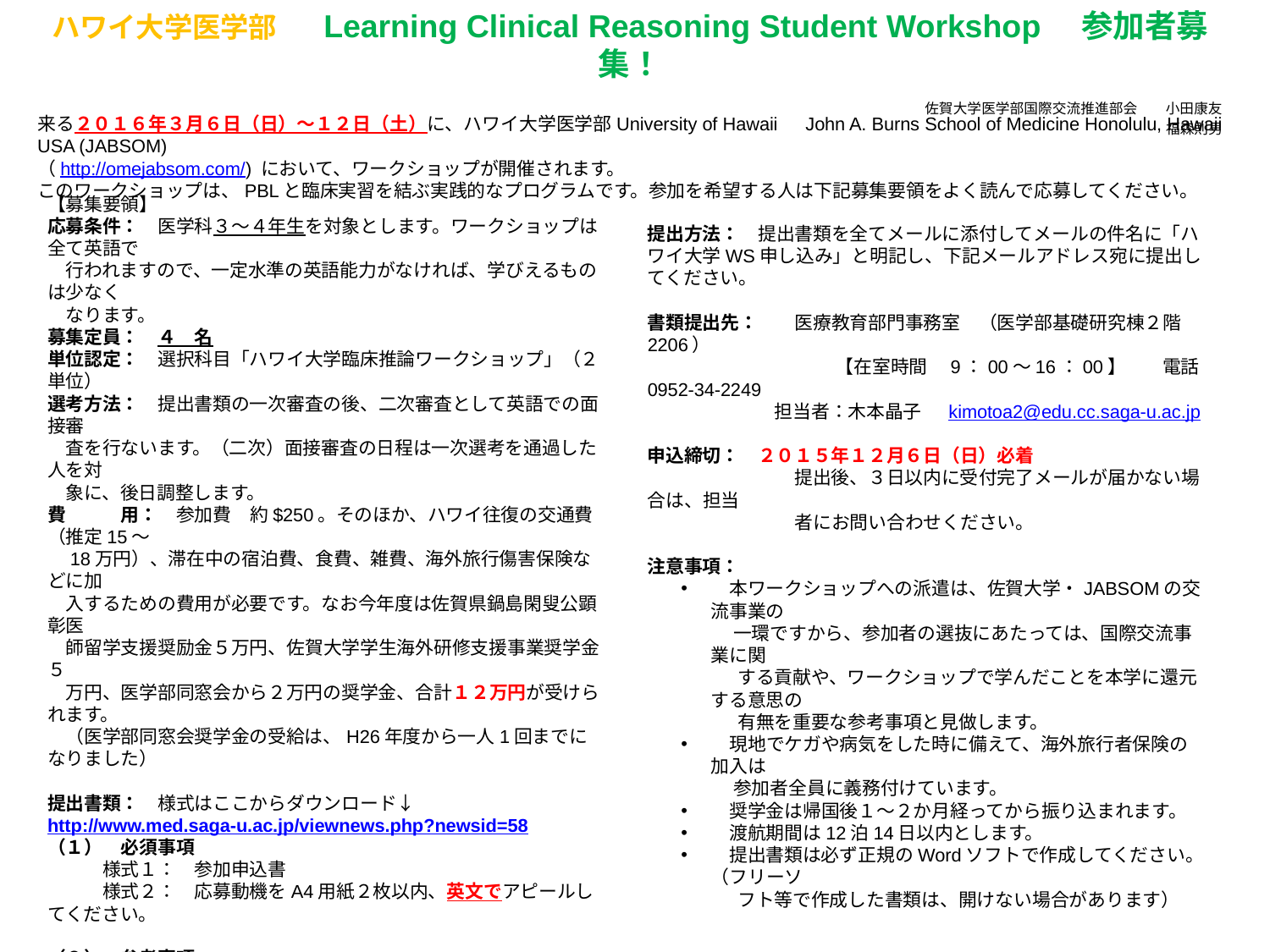

ハワイ大学医学部　 Learning Clinical Reasoning Student Workshop　参加者募集！
 佐賀大学医学部国際交流推進部会　　小田康友
福森則男
来る２０１６年３月６日（日）～１２日（土）に、ハワイ大学医学部University of Hawaii　John A. Burns School of Medicine Honolulu, Hawaii USA (JABSOM)
（http://omejabsom.com/) において、ワークショップが開催されます。
このワークショップは、PBLと臨床実習を結ぶ実践的なプログラムです。参加を希望する人は下記募集要領をよく読んで応募してください。
【募集要領】
応募条件：　医学科３～４年生を対象とします。ワークショップは全て英語で
　行われますので、一定水準の英語能力がなければ、学びえるものは少なく
　なります。
募集定員：　４　名
単位認定：　選択科目「ハワイ大学臨床推論ワークショップ」（２単位）
選考方法：　提出書類の一次審査の後、二次審査として英語での面接審
　査を行ないます。（二次）面接審査の日程は一次選考を通過した人を対
　象に、後日調整します。
費　　　用：　参加費　約$250。そのほか、ハワイ往復の交通費（推定15～
　18万円）、滞在中の宿泊費、食費、雑費、海外旅行傷害保険などに加
　入するための費用が必要です。なお今年度は佐賀県鍋島閑叟公顕彰医
　師留学支援奨励金５万円、佐賀大学学生海外研修支援事業奨学金５
　万円、医学部同窓会から２万円の奨学金、合計１２万円が受けられます。
　（医学部同窓会奨学金の受給は、H26年度から一人1回までになりました）

提出書類：　様式はここからダウンロード↓
http://www.med.saga-u.ac.jp/viewnews.php?newsid=58
（１）　必須事項
　　　様式１：　参加申込書
　　　様式２：　応募動機をA4用紙２枚以内、英文でアピールしてください。

（２）　参考事項
　　（提出は必須ではありませんが、選考に際し参考にします。書式自由）
英語能力について：　TOEFLやTOEIC、英検等の試験によって英語能力が
　証明できる人は、スコア（受験した時期を含めて）を記載してください。証明
　書の原本やコピーを提出する必要はありません。英語圏への渡航歴・生活
　経験なども参考になります。
国際交流事業への参加履歴や今後の計画について：　A4用紙1枚以内に
　日本語で述べてください。たとえば、これまでハワイ大学や輔仁カトリック大学
　からの交換留学生（毎年６-７月）の受け入れにどのように参加してきたか、
　来年度（６月末-７月上旬予定）参加する意思があるか、ワークショップ終
　了後に報告会で発表する意志があるか、など。
提出方法：　提出書類を全てメールに添付してメールの件名に「ハワイ大学WS申し込み」と明記し、下記メールアドレス宛に提出してください。

書類提出先：　　医療教育部門事務室　（医学部基礎研究棟２階 2206）
　　　　　 　　　　　【在室時間　9：00～16：00】　　電話 0952-34-2249
	担当者：木本晶子　 kimotoa2@edu.cc.saga-u.ac.jp
申込締切：　２０１５年１２月６日（日）必着
　　　　　　　　提出後、３日以内に受付完了メールが届かない場合は、担当
　　　　　　　　者にお問い合わせください。

注意事項：
　本ワークショップへの派遣は、佐賀大学・JABSOMの交流事業の
　 一環ですから、参加者の選抜にあたっては、国際交流事業に関
 　する貢献や、ワークショップで学んだことを本学に還元する意思の
 　有無を重要な参考事項と見做します。
　現地でケガや病気をした時に備えて、海外旅行者保険の加入は
　 参加者全員に義務付けています。
　奨学金は帰国後１～２か月経ってから振り込まれます。
　渡航期間は12泊14日以内とします。
　提出書類は必ず正規のWordソフトで作成してください。（フリーソ
 　フト等で作成した書類は、開けない場合があります）

近日中にこの募集要領を医学部ホームページに掲載します。３～４年生にはメーリングリストでホームページのアドレス等を送りますので確認してください。